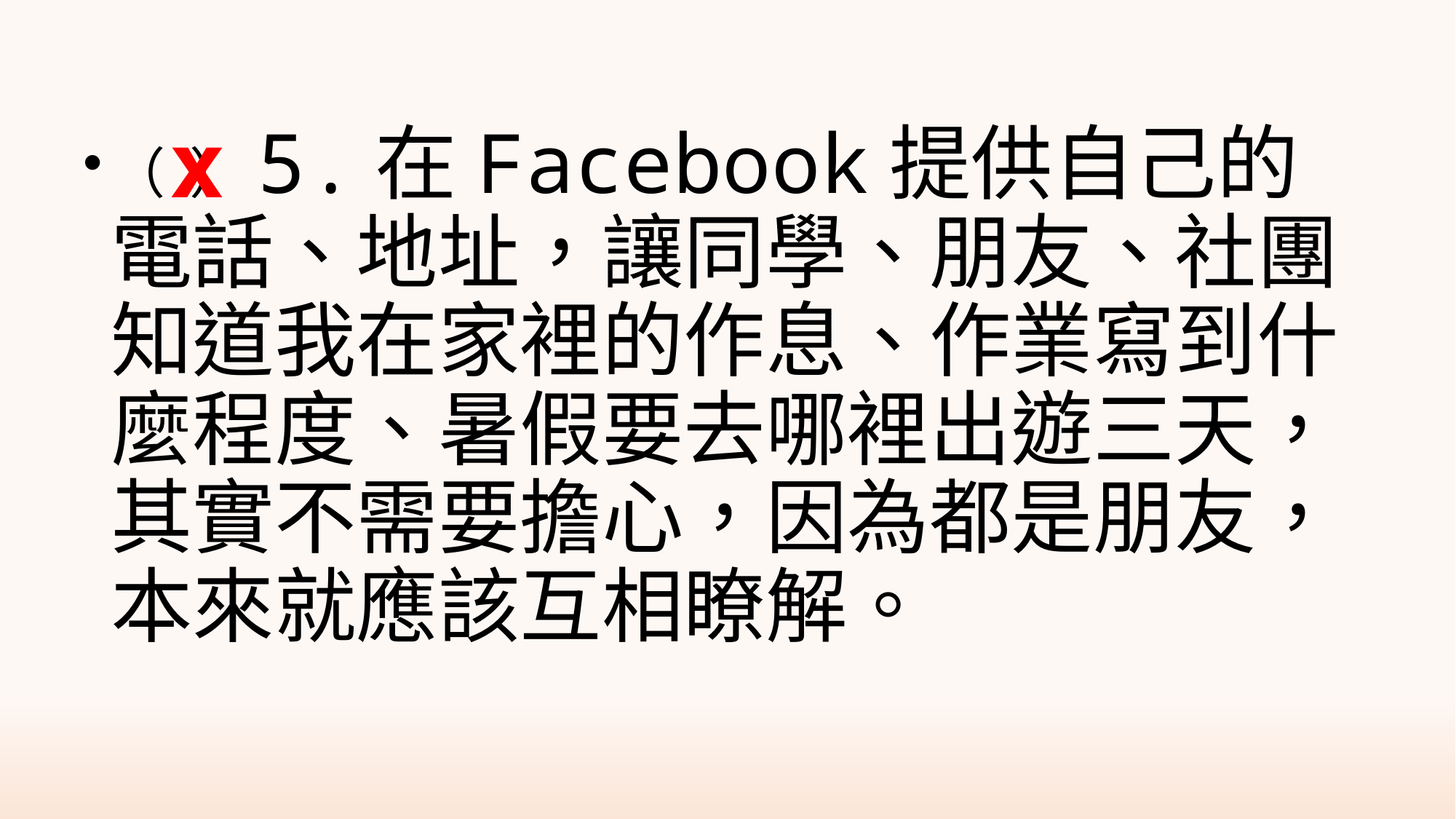

x
（  ）5.在Facebook提供自己的電話、地址，讓同學、朋友、社團知道我在家裡的作息、作業寫到什麼程度、暑假要去哪裡出遊三天，其實不需要擔心，因為都是朋友，本來就應該互相瞭解。